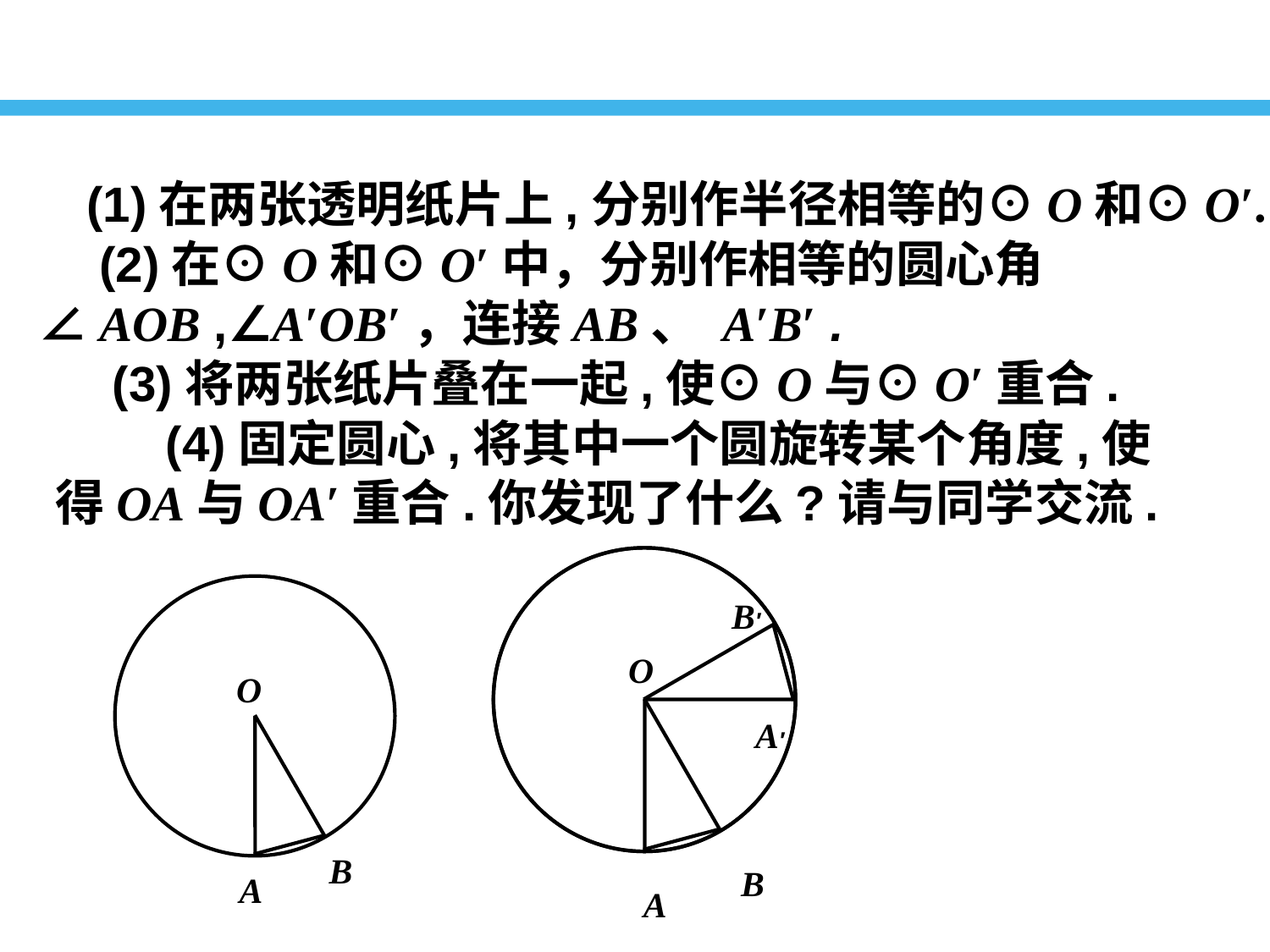

(1)在两张透明纸片上,分别作半径相等的⊙O和⊙O′.
　(2)在⊙O和⊙O′中，分别作相等的圆心角∠AOB ,∠A′OB′，连接AB、 A′B′ .
(3)将两张纸片叠在一起,使⊙O与⊙O′重合.
　　(4)固定圆心,将其中一个圆旋转某个角度,使得OA与OA′重合.你发现了什么?请与同学交流.

O
B
A

B′
A′

O
B
A